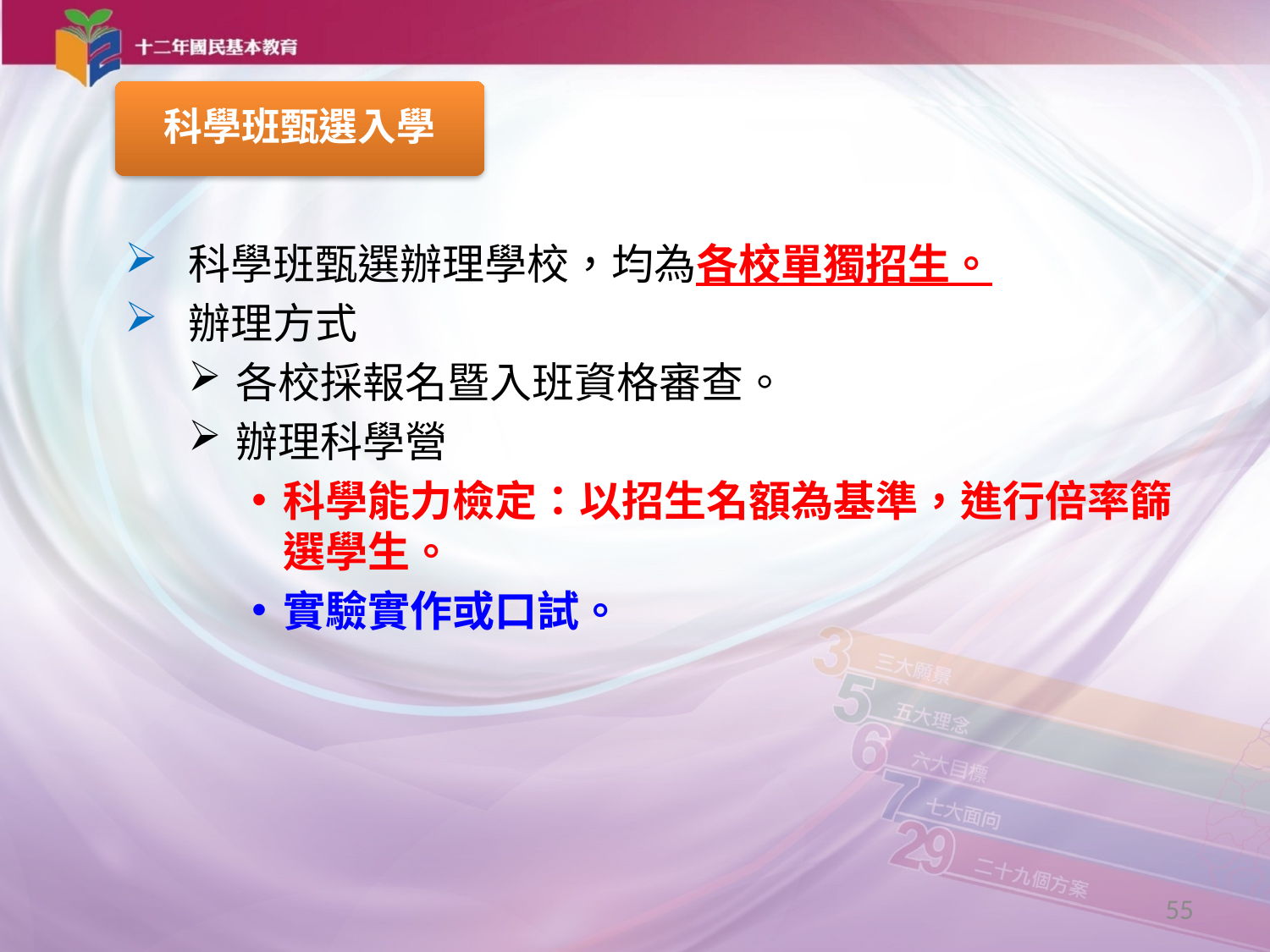

科學班甄選入學
科學班甄選辦理學校，均為各校單獨招生。
辦理方式
各校採報名暨入班資格審查。
辦理科學營
科學能力檢定：以招生名額為基準，進行倍率篩選學生。
實驗實作或口試。

55